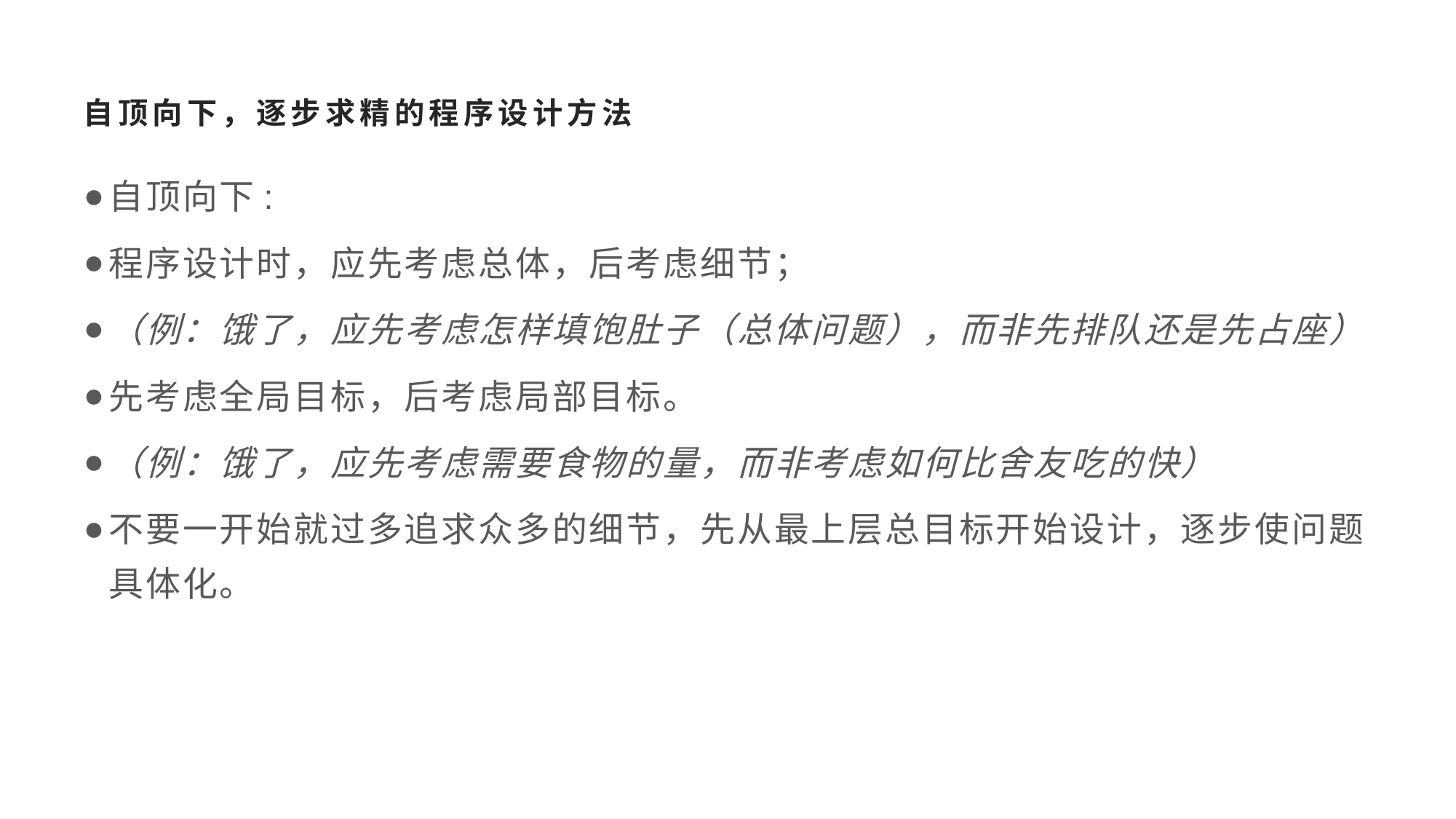

# 自顶向下，逐步求精的程序设计方法
自顶向下:
程序设计时，应先考虑总体，后考虑细节；
（例：饿了，应先考虑怎样填饱肚子（总体问题），而非先排队还是先占座）
先考虑全局目标，后考虑局部目标。
（例：饿了，应先考虑需要食物的量，而非考虑如何比舍友吃的快）
不要一开始就过多追求众多的细节，先从最上层总目标开始设计，逐步使问题具体化。